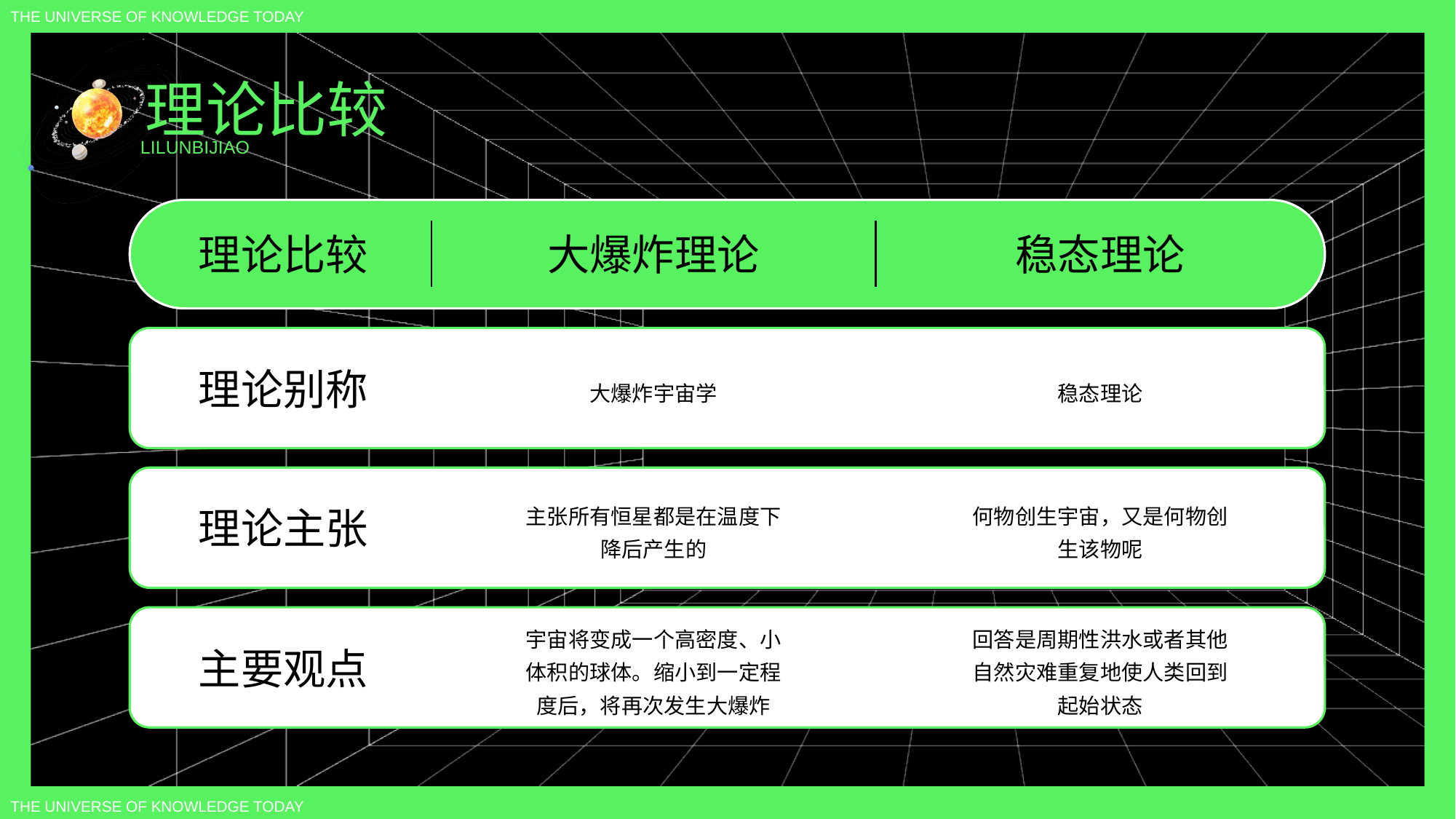

THE UNIVERSE OF KNOWLEDGE TODAY
理论比较
LILUNBIJIAO

理论比较
大爆炸理论
稳态理论

理论别称
大爆炸宇宙学
稳态理论

主张所有恒星都是在温度下降后产生的
何物创生宇宙，又是何物创生该物呢
理论主张

宇宙将变成一个高密度、小体积的球体。缩小到一定程度后，将再次发生大爆炸
回答是周期性洪水或者其他自然灾难重复地使人类回到起始状态
主要观点
THE UNIVERSE OF KNOWLEDGE TODAY